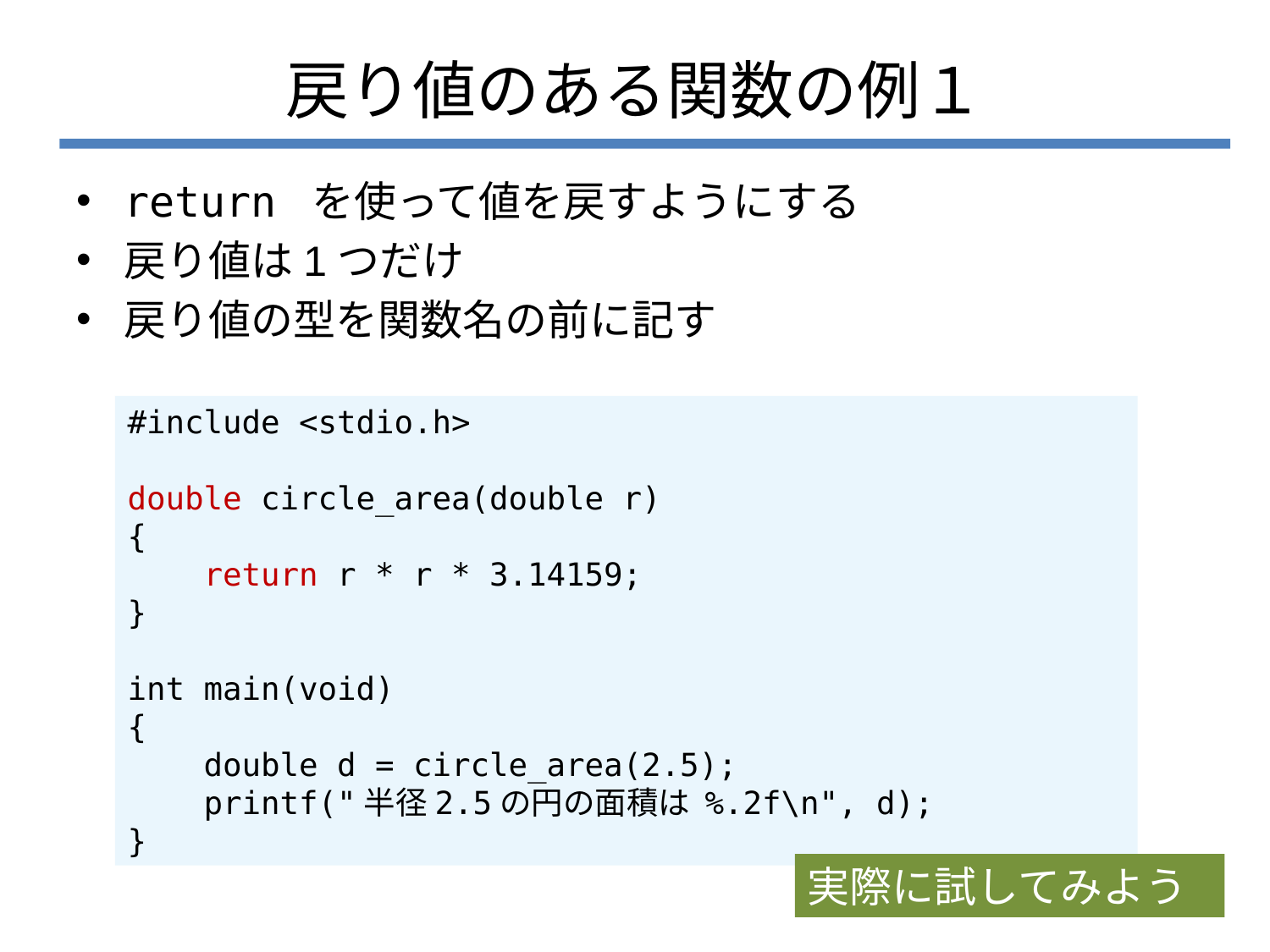

# 戻り値のある関数の例１
return を使って値を戻すようにする
戻り値は1つだけ
戻り値の型を関数名の前に記す
#include <stdio.h>

double circle_area(double r)
{
    return r * r * 3.14159;
}

int main(void)
{
    double d = circle_area(2.5);
    printf("半径2.5の円の面積は %.2f\n", d);
}
実際に試してみよう